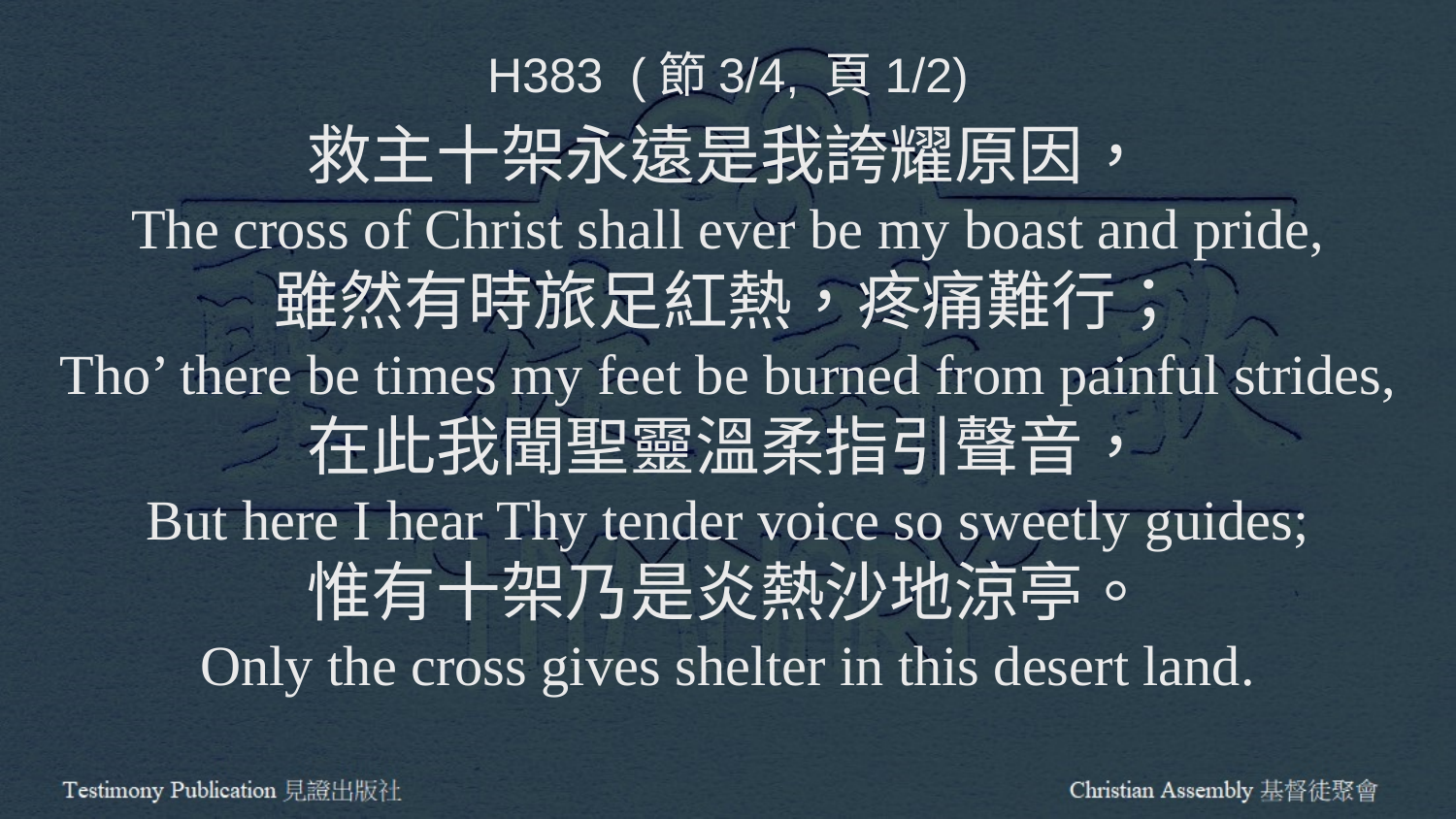

H383  (節3/4, 頁1/2)
救主十架永遠是我誇耀原因，
The cross of Christ shall ever be my boast and pride,
雖然有時旅足紅熱，疼痛難行；
Tho’ there be times my feet be burned from painful strides,
在此我聞聖靈溫柔指引聲音，
But here I hear Thy tender voice so sweetly guides;
惟有十架乃是炎熱沙地涼亭。
Only the cross gives shelter in this desert land.